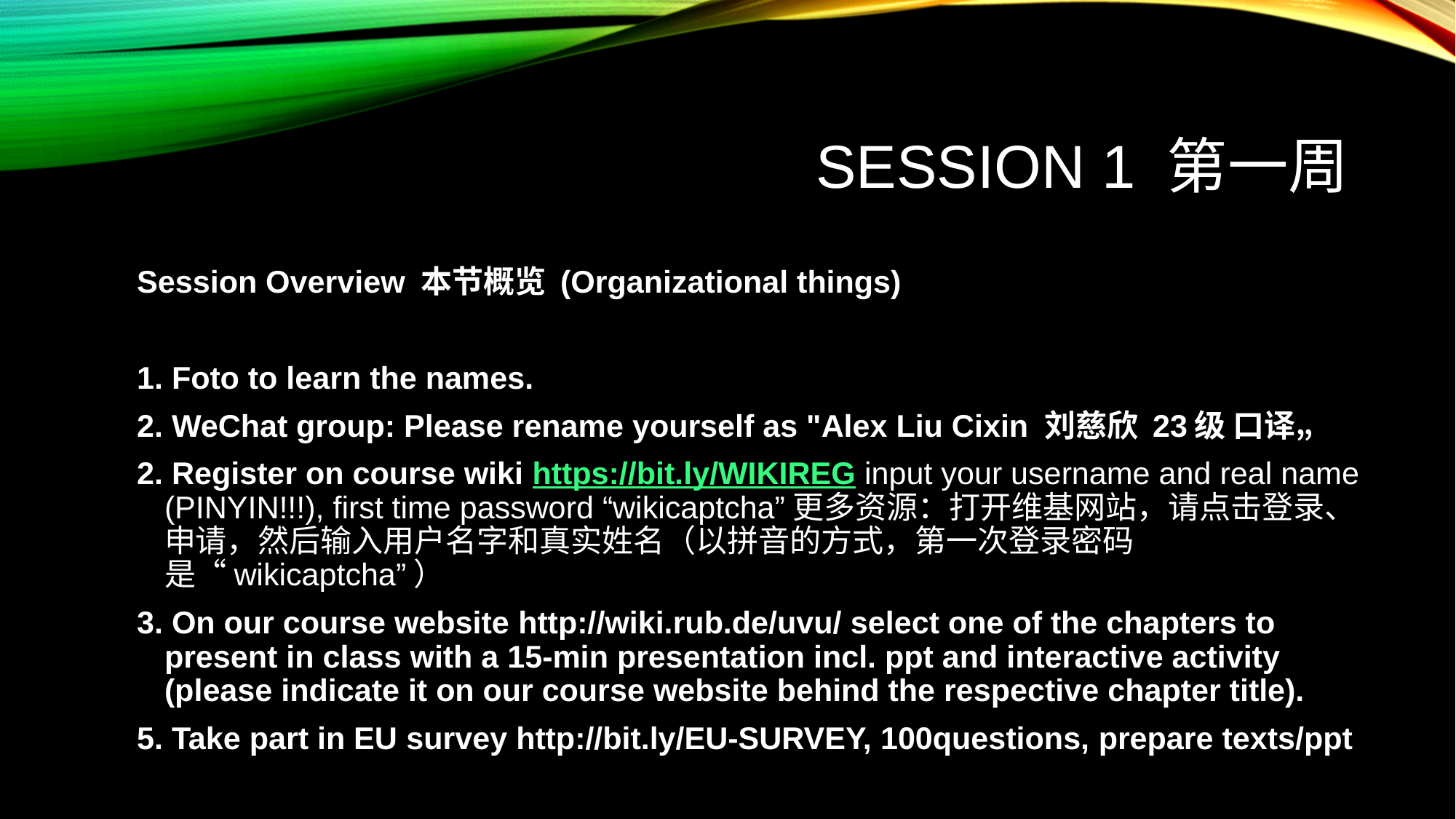

# Session 1 第一周
Session Overview 本节概览 (Organizational things)

1. Foto to learn the names.
2. WeChat group: Please rename yourself as "Alex Liu Cixin 刘慈欣 23级 口译„
2. Register on course wiki https://bit.ly/WIKIREG input your username and real name (PINYIN!!!), first time password “wikicaptcha”更多资源：打开维基网站，请点击登录、申请，然后输入用户名字和真实姓名（以拼音的方式，第一次登录密码是“wikicaptcha”）
3. On our course website http://wiki.rub.de/uvu/ select one of the chapters to present in class with a 15-min presentation incl. ppt and interactive activity (please indicate it on our course website behind the respective chapter title).
5. Take part in EU survey http://bit.ly/EU-SURVEY, 100questions, prepare texts/ppt